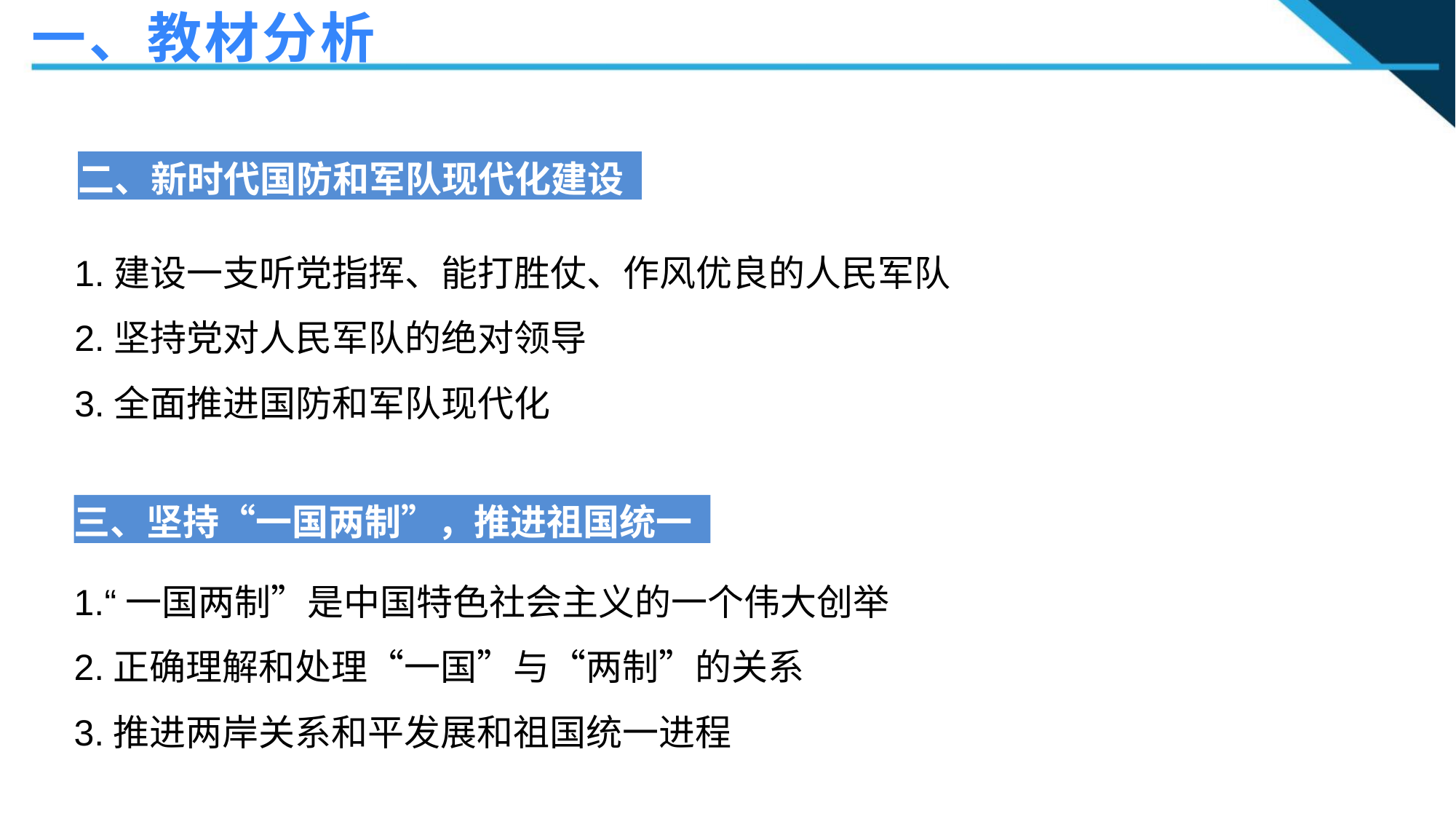

一、教材分析
二、新时代国防和军队现代化建设
1.建设一支听党指挥、能打胜仗、作风优良的人民军队
2.坚持党对人民军队的绝对领导
3.全面推进国防和军队现代化
三、坚持“一国两制”，推进祖国统一
1.“一国两制”是中国特色社会主义的一个伟大创举
2.正确理解和处理“一国”与“两制”的关系
3.推进两岸关系和平发展和祖国统一进程